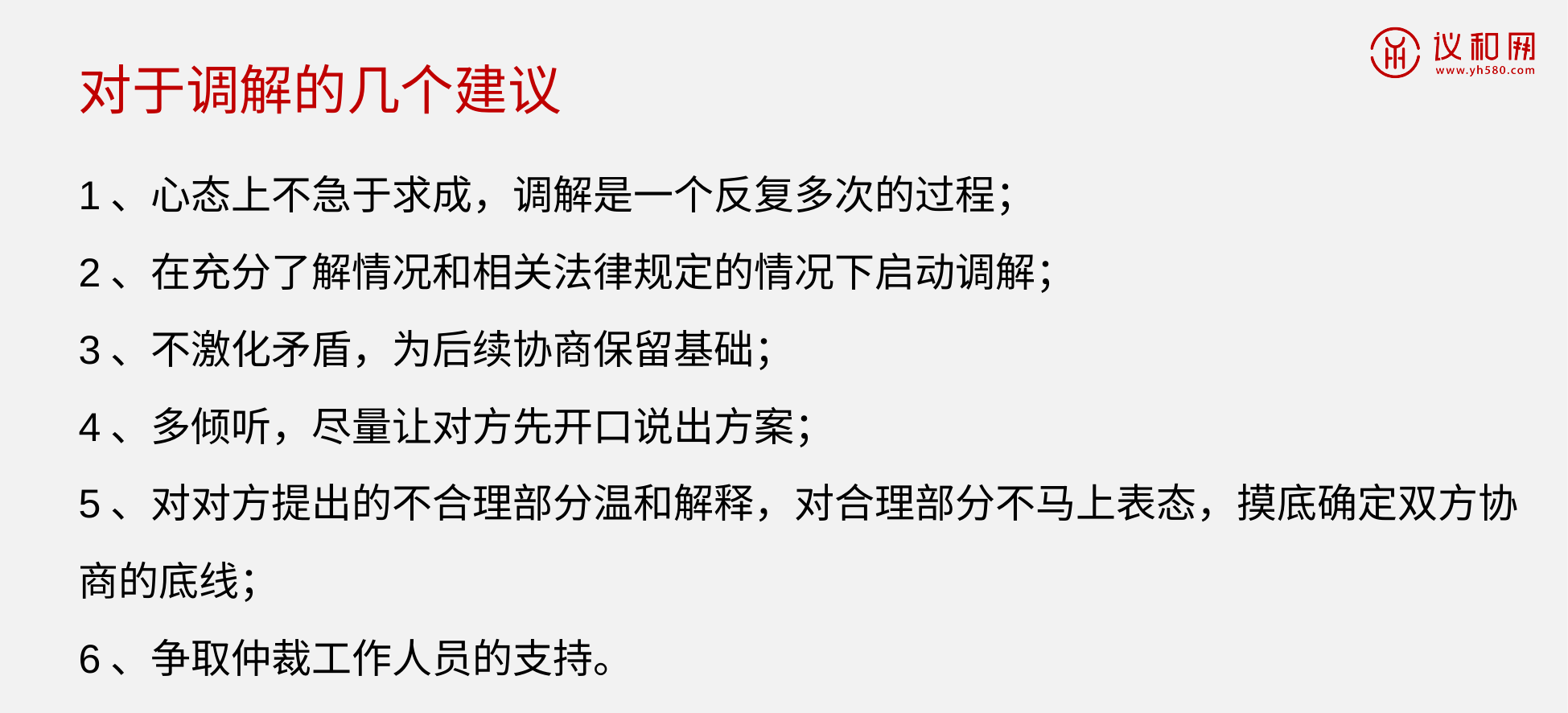

对于调解的几个建议

1、心态上不急于求成，调解是一个反复多次的过程；
2、在充分了解情况和相关法律规定的情况下启动调解；
3、不激化矛盾，为后续协商保留基础；
4、多倾听，尽量让对方先开口说出方案；
5、对对方提出的不合理部分温和解释，对合理部分不马上表态，摸底确定双方协商的底线；
6、争取仲裁工作人员的支持。